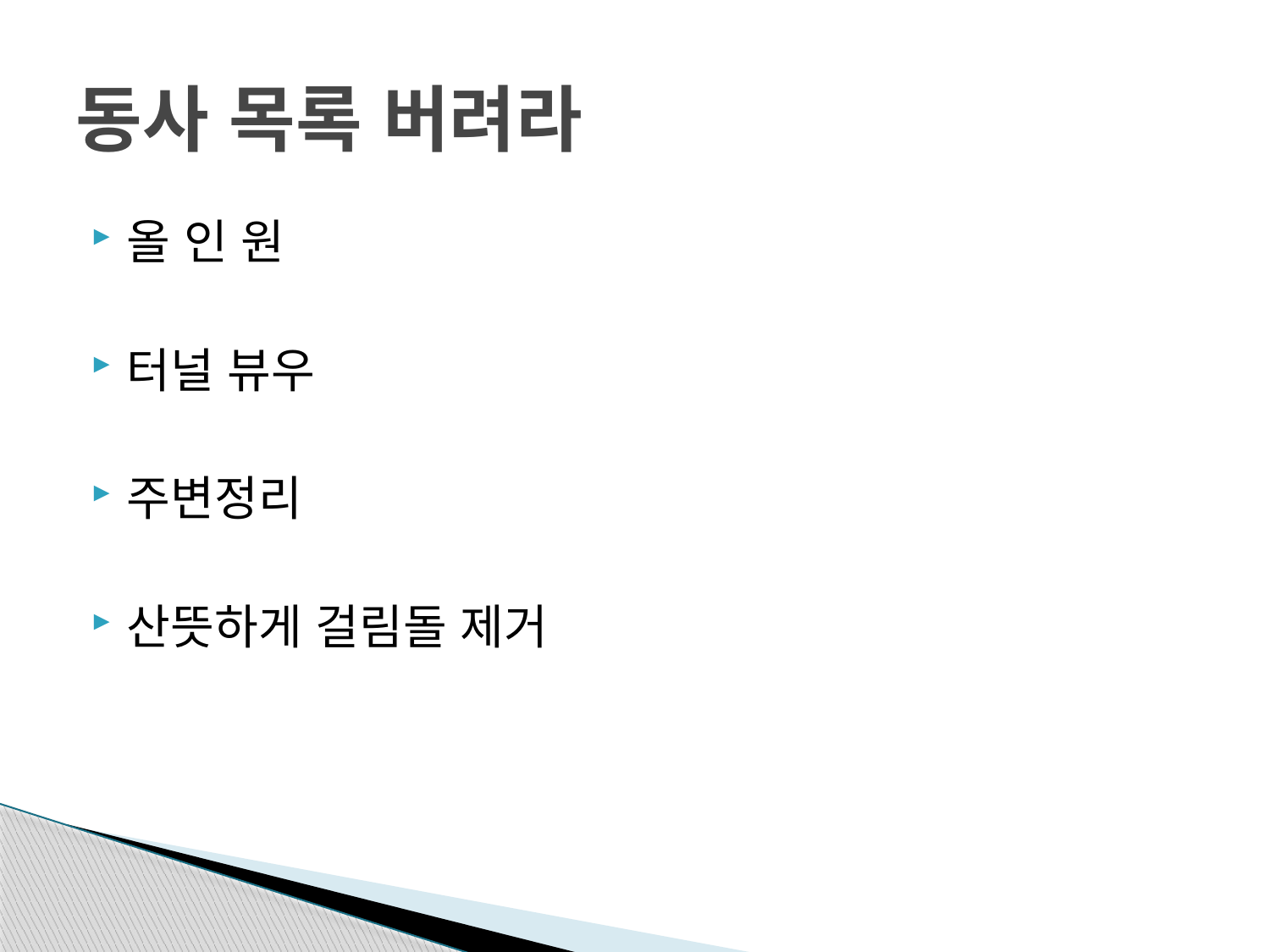

# 동사 목록 버려라
올 인 원

터널 뷰우

주변정리

산뜻하게 걸림돌 제거